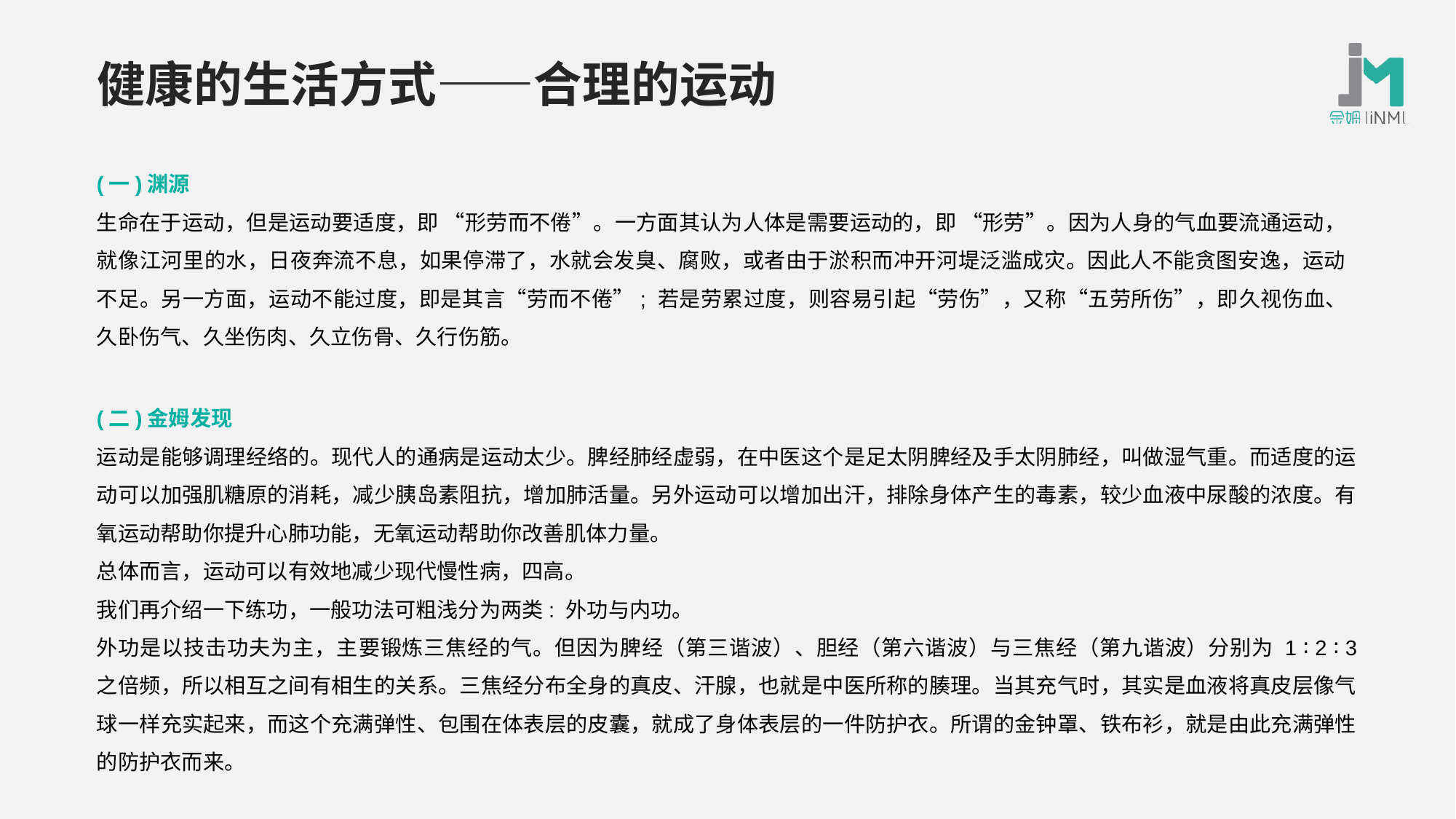

# 健康的生活方式——合理的运动
(一)渊源
生命在于运动，但是运动要适度，即 “形劳而不倦”。一方面其认为人体是需要运动的，即 “形劳”。因为人身的气血要流通运动，就像江河里的水，日夜奔流不息，如果停滞了，水就会发臭、腐败，或者由于淤积而冲开河堤泛滥成灾。因此人不能贪图安逸，运动不足。另一方面，运动不能过度，即是其言“劳而不倦”; 若是劳累过度，则容易引起“劳伤”，又称“五劳所伤”，即久视伤血、久卧伤气、久坐伤肉、久立伤骨、久行伤筋。
(二)金姆发现
运动是能够调理经络的。现代人的通病是运动太少。脾经肺经虚弱，在中医这个是足太阴脾经及手太阴肺经，叫做湿气重。而适度的运动可以加强肌糖原的消耗，减少胰岛素阻抗，增加肺活量。另外运动可以增加出汗，排除身体产生的毒素，较少血液中尿酸的浓度。有氧运动帮助你提升心肺功能，无氧运动帮助你改善肌体力量。
总体而言，运动可以有效地减少现代慢性病，四高。
我们再介绍一下练功，一般功法可粗浅分为两类: 外功与内功。
外功是以技击功夫为主，主要锻炼三焦经的气。但因为脾经（第三谐波）、胆经（第六谐波）与三焦经（第九谐波）分别为 1 ∶ 2 ∶ 3 之倍频，所以相互之间有相生的关系。三焦经分布全身的真皮、汗腺，也就是中医所称的腠理。当其充气时，其实是血液将真皮层像气球一样充实起来，而这个充满弹性、包围在体表层的皮囊，就成了身体表层的一件防护衣。所谓的金钟罩、铁布衫，就是由此充满弹性的防护衣而来。